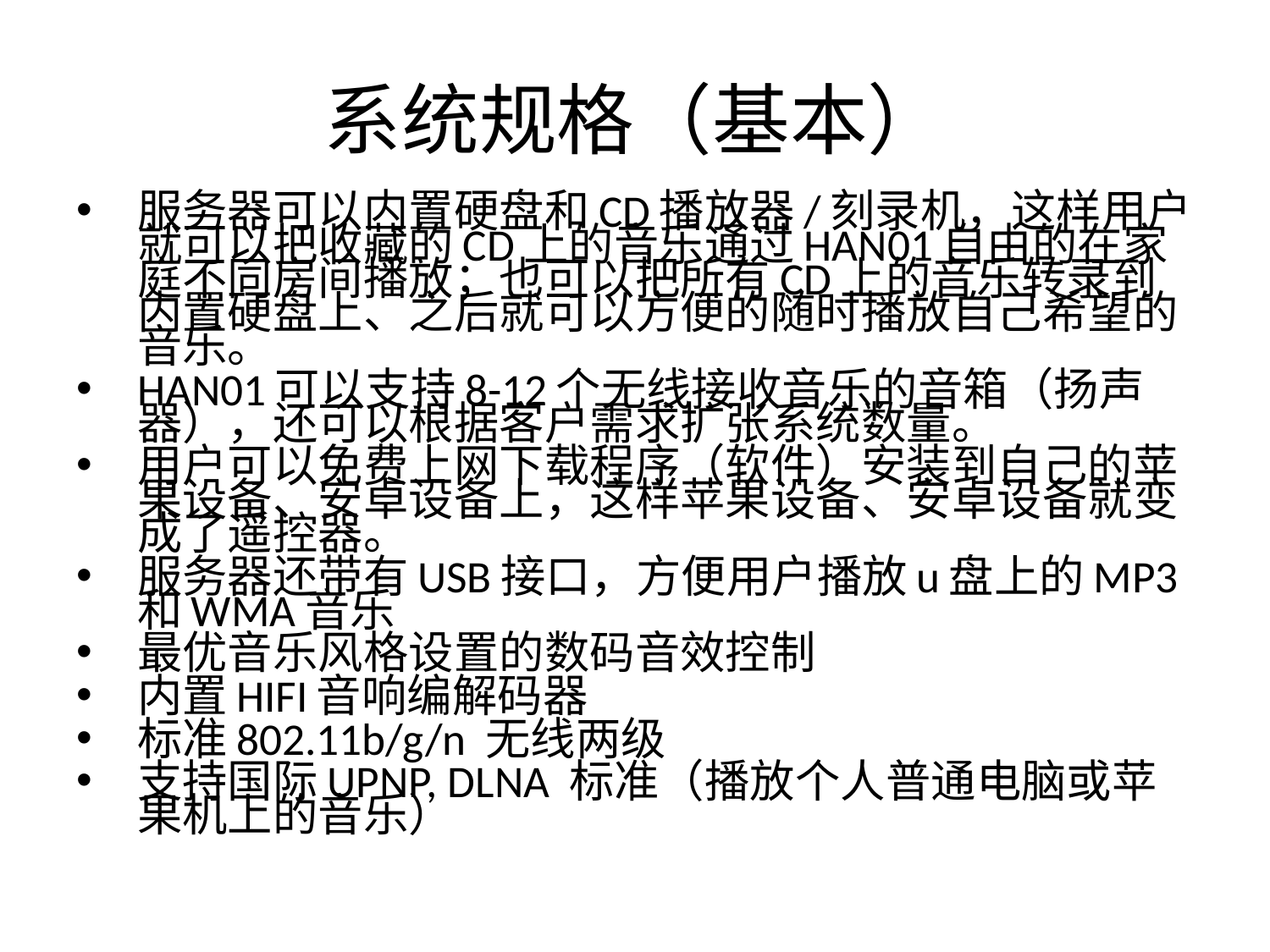

# 系统规格（基本）
服务器可以内置硬盘和CD播放器/刻录机，这样用户就可以把收藏的CD上的音乐通过HAN01自由的在家庭不同房间播放；也可以把所有CD上的音乐转录到内置硬盘上、之后就可以方便的随时播放自己希望的音乐。
HAN01可以支持8-12个无线接收音乐的音箱（扬声器），还可以根据客户需求扩张系统数量。
用户可以免费上网下载程序（软件）安装到自己的苹果设备、安卓设备上，这样苹果设备、安卓设备就变成了遥控器。
服务器还带有USB接口，方便用户播放u盘上的MP3和WMA音乐
最优音乐风格设置的数码音效控制
内置HIFI音响编解码器
标准802.11b/g/n 无线两级
支持国际UPNP, DLNA 标准（播放个人普通电脑或苹果机上的音乐）